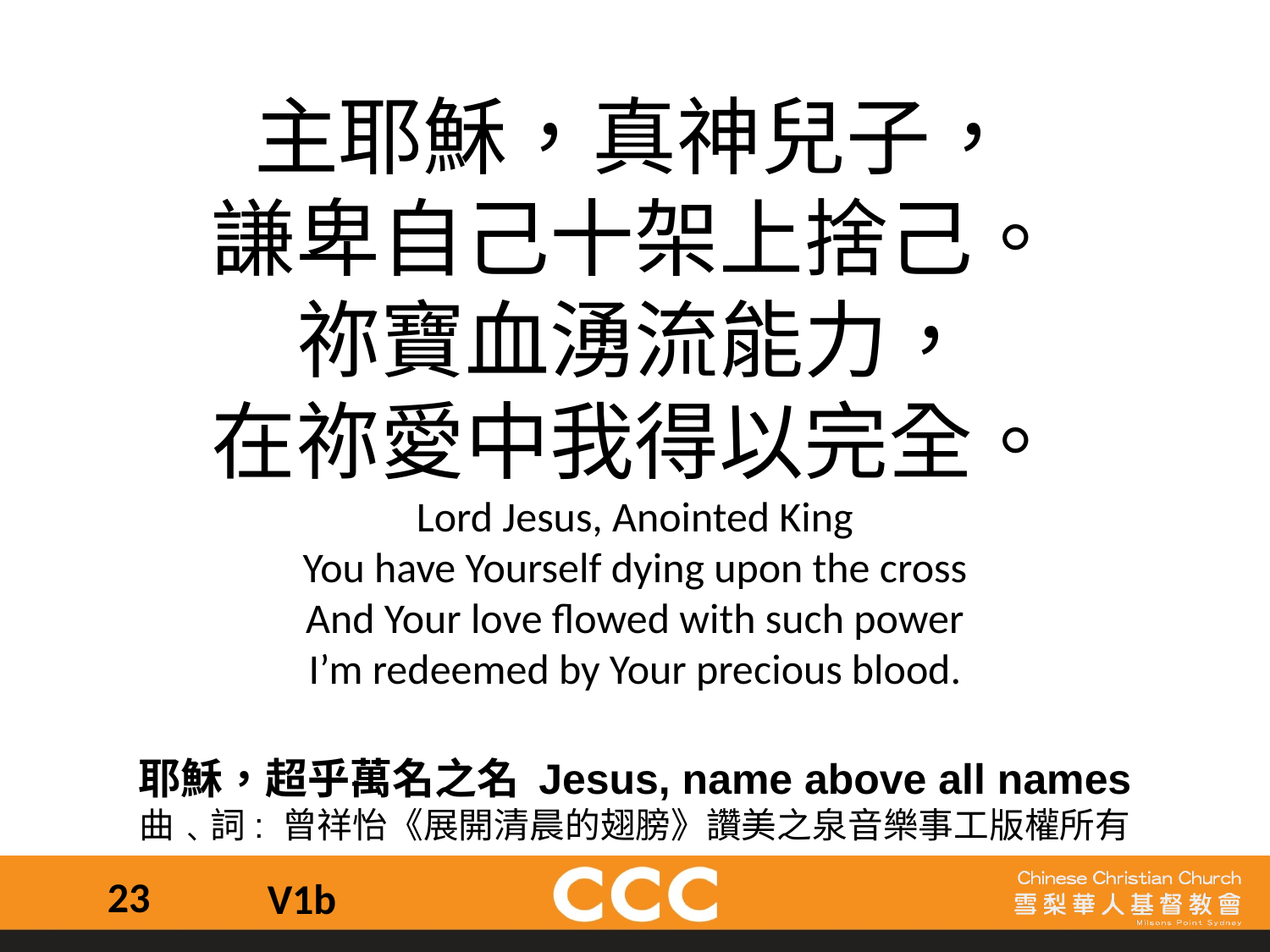

主耶穌，真神兒子，
謙卑自己十架上捨己。
祢寶血湧流能力，
在祢愛中我得以完全。
Lord Jesus, Anointed King
You have Yourself dying upon the cross
And Your love flowed with such power
I’m redeemed by Your precious blood.
耶穌，超乎萬名之名 Jesus, name above all names
曲﹑詞: 曾祥怡《展開清晨的翅膀》讚美之泉音樂事工版權所有
23
V1b